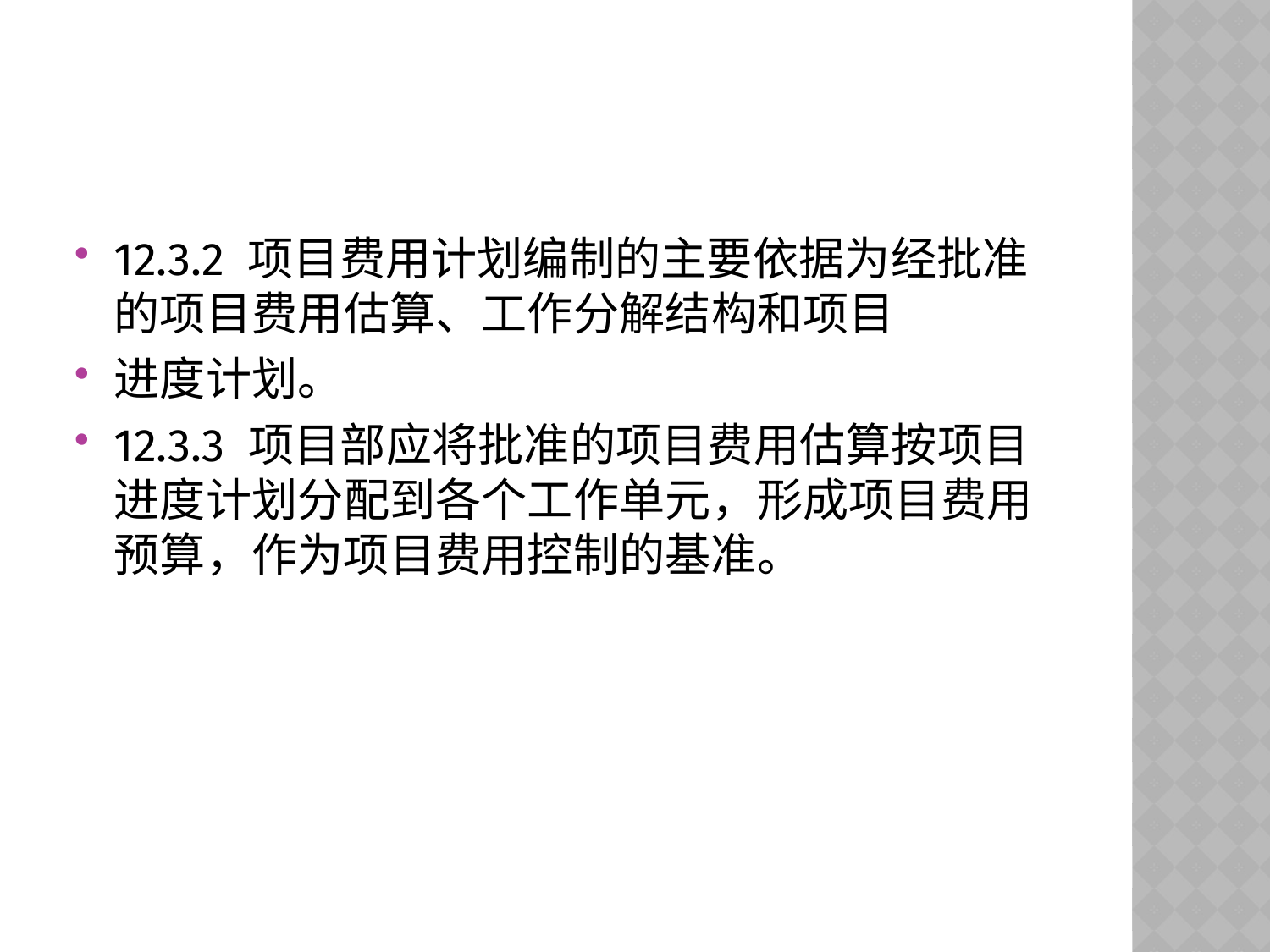

#
12.3.2 项目费用计划编制的主要依据为经批准的项目费用估算、工作分解结构和项目
进度计划。
12.3.3 项目部应将批准的项目费用估算按项目进度计划分配到各个工作单元，形成项目费用预算，作为项目费用控制的基准。